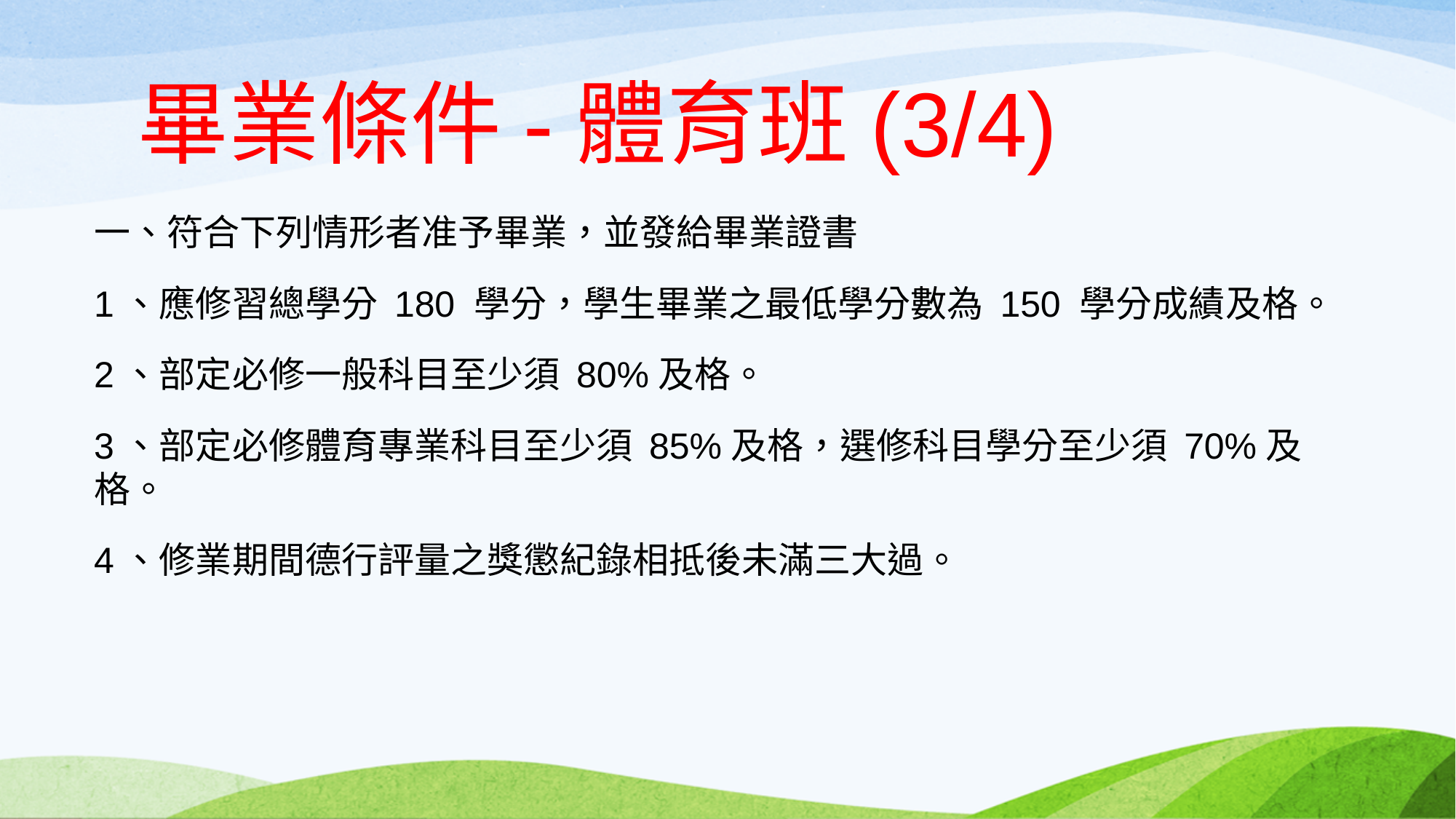

# 畢業條件-體育班(3/4)
一、符合下列情形者准予畢業，並發給畢業證書
1、應修習總學分 180 學分，學生畢業之最低學分數為 150 學分成績及格。
2、部定必修一般科目至少須 80%及格。
3、部定必修體育專業科目至少須 85%及格，選修科目學分至少須 70%及格。
4、修業期間德行評量之獎懲紀錄相抵後未滿三大過。